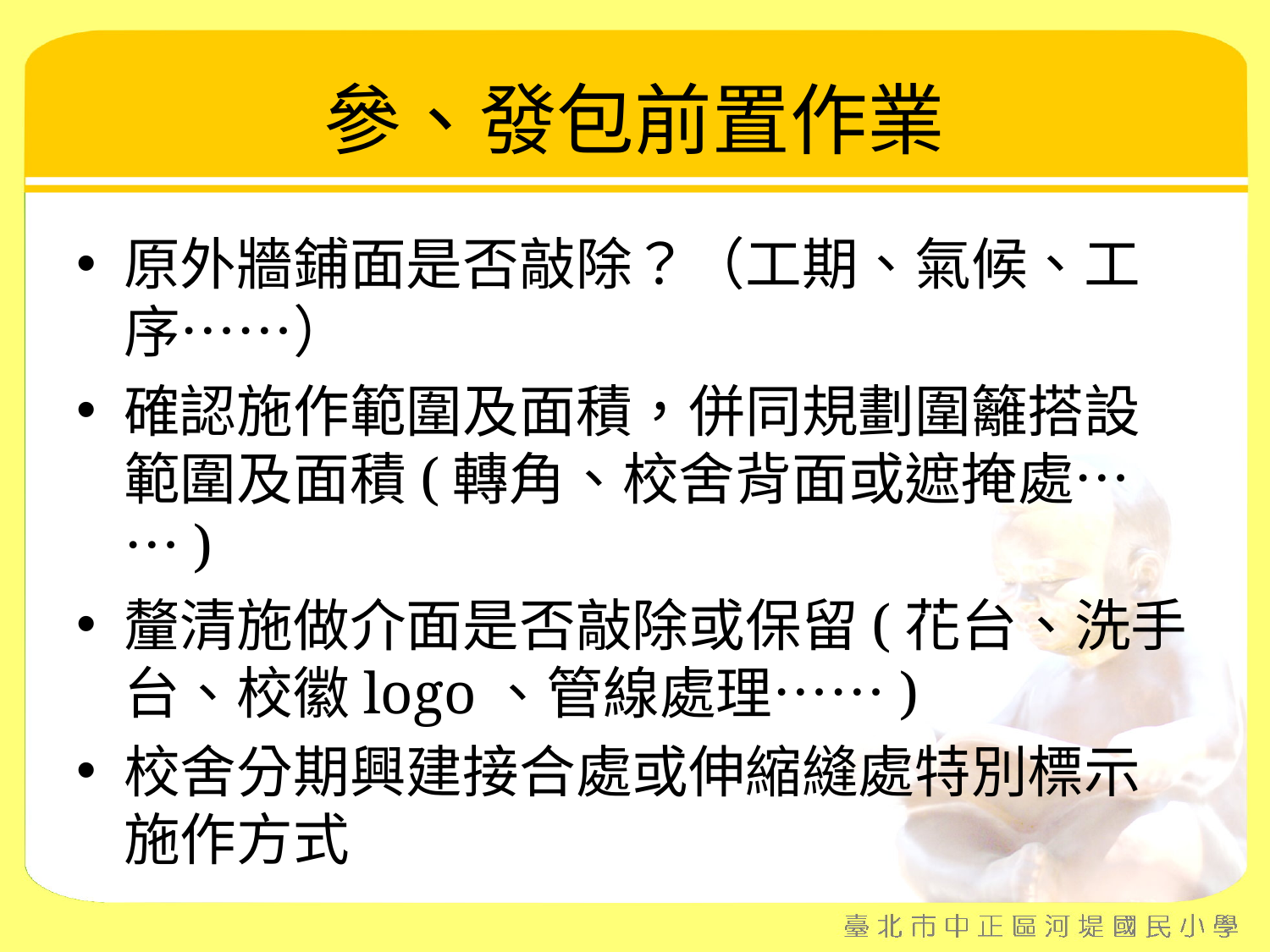

# 參、發包前置作業
原外牆鋪面是否敲除？（工期、氣候、工序……）
確認施作範圍及面積，併同規劃圍籬搭設範圍及面積(轉角、校舍背面或遮掩處……)
釐清施做介面是否敲除或保留(花台、洗手台、校徽logo、管線處理……)
校舍分期興建接合處或伸縮縫處特別標示施作方式